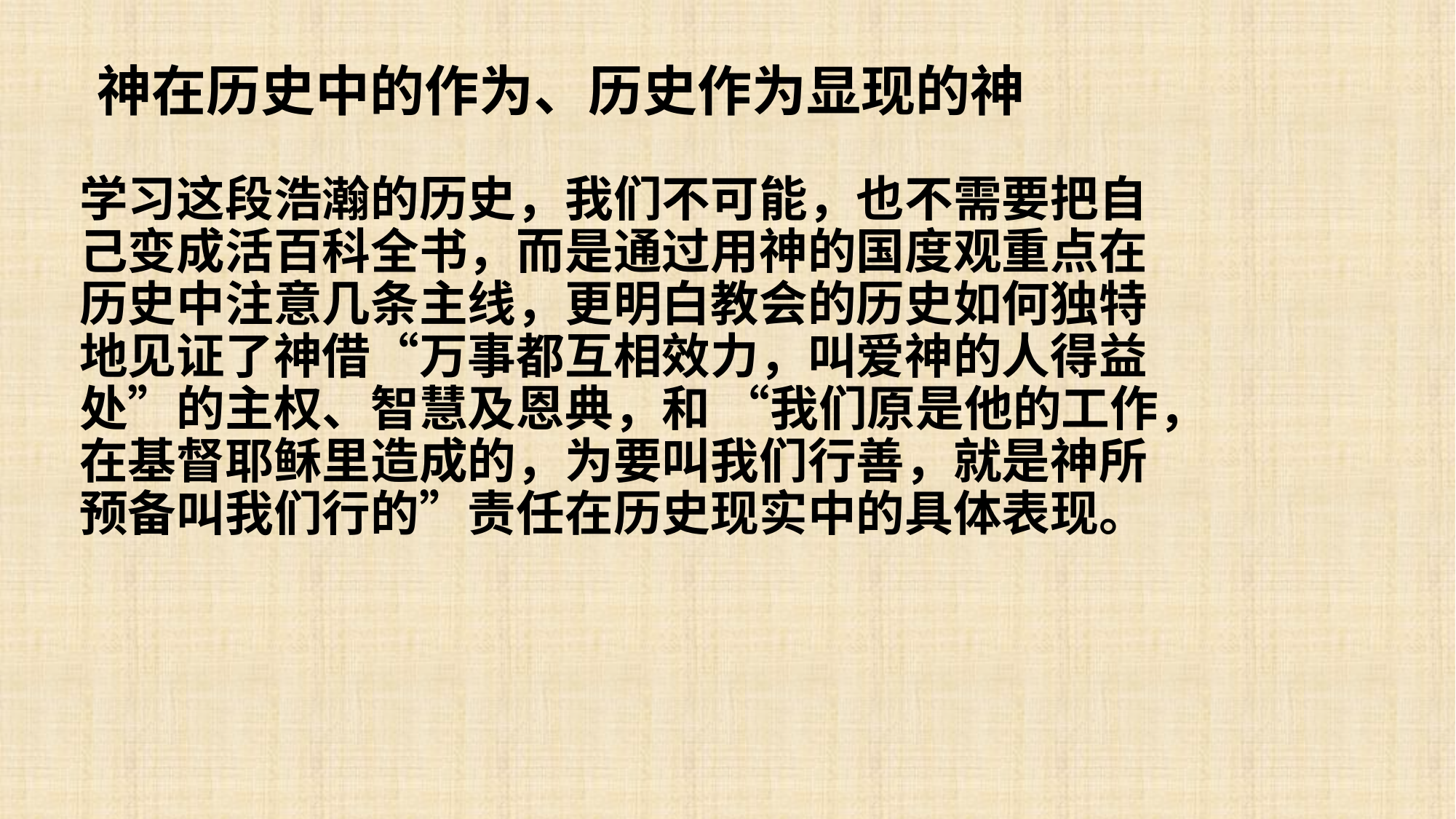

# 神在历史中的作为、历史作为显现的神
学习这段浩瀚的历史，我们不可能，也不需要把自己变成活百科全书，而是通过用神的国度观重点在历史中注意几条主线，更明白教会的历史如何独特地见证了神借“万事都互相效力，叫爱神的人得益处”的主权、智慧及恩典，和 “我们原是他的工作，在基督耶稣里造成的，为要叫我们行善，就是神所预备叫我们行的”责任在历史现实中的具体表现。